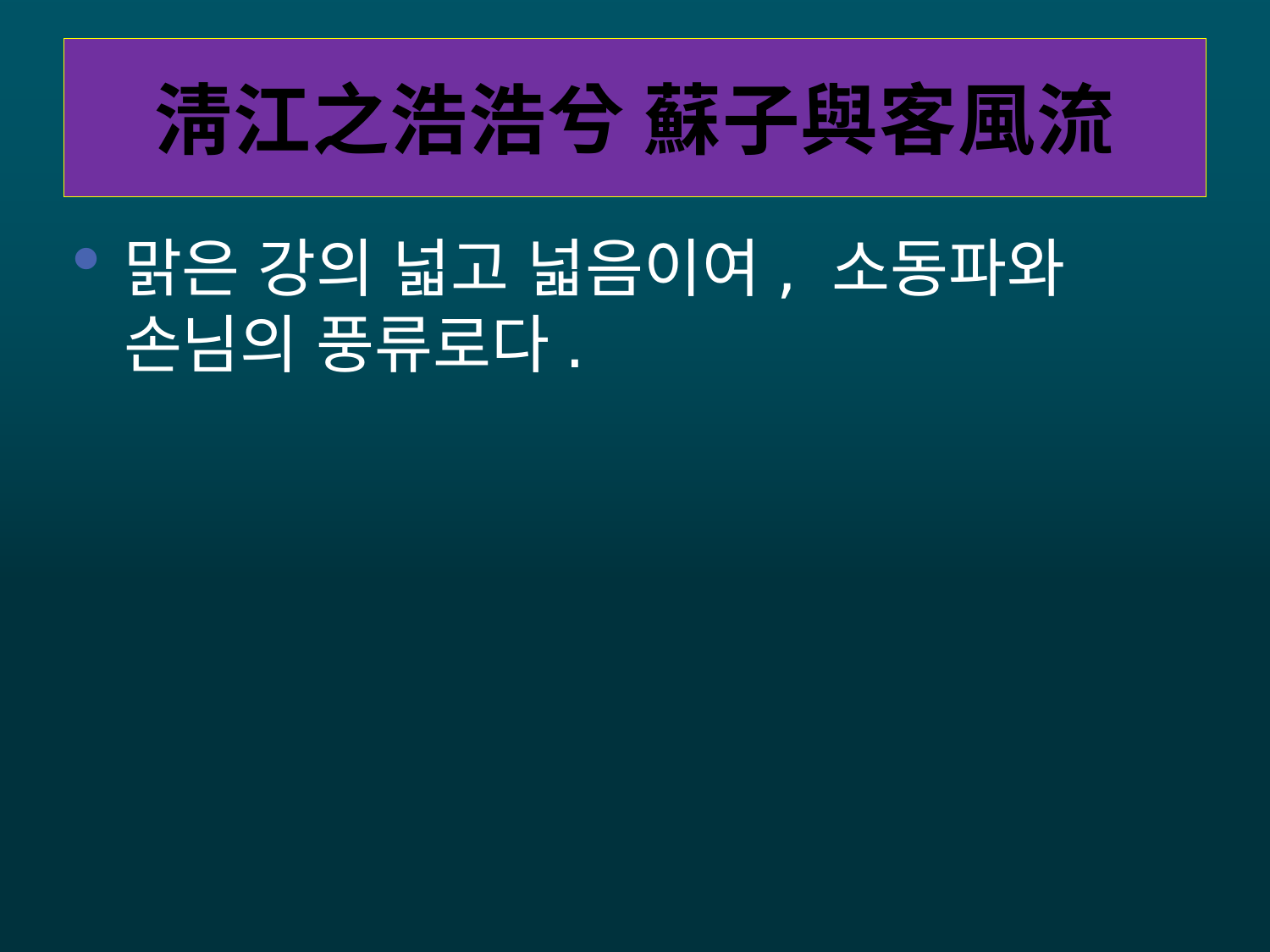

# 淸江之浩浩兮 蘇子與客風流
맑은 강의 넓고 넓음이여, 소동파와 손님의 풍류로다.